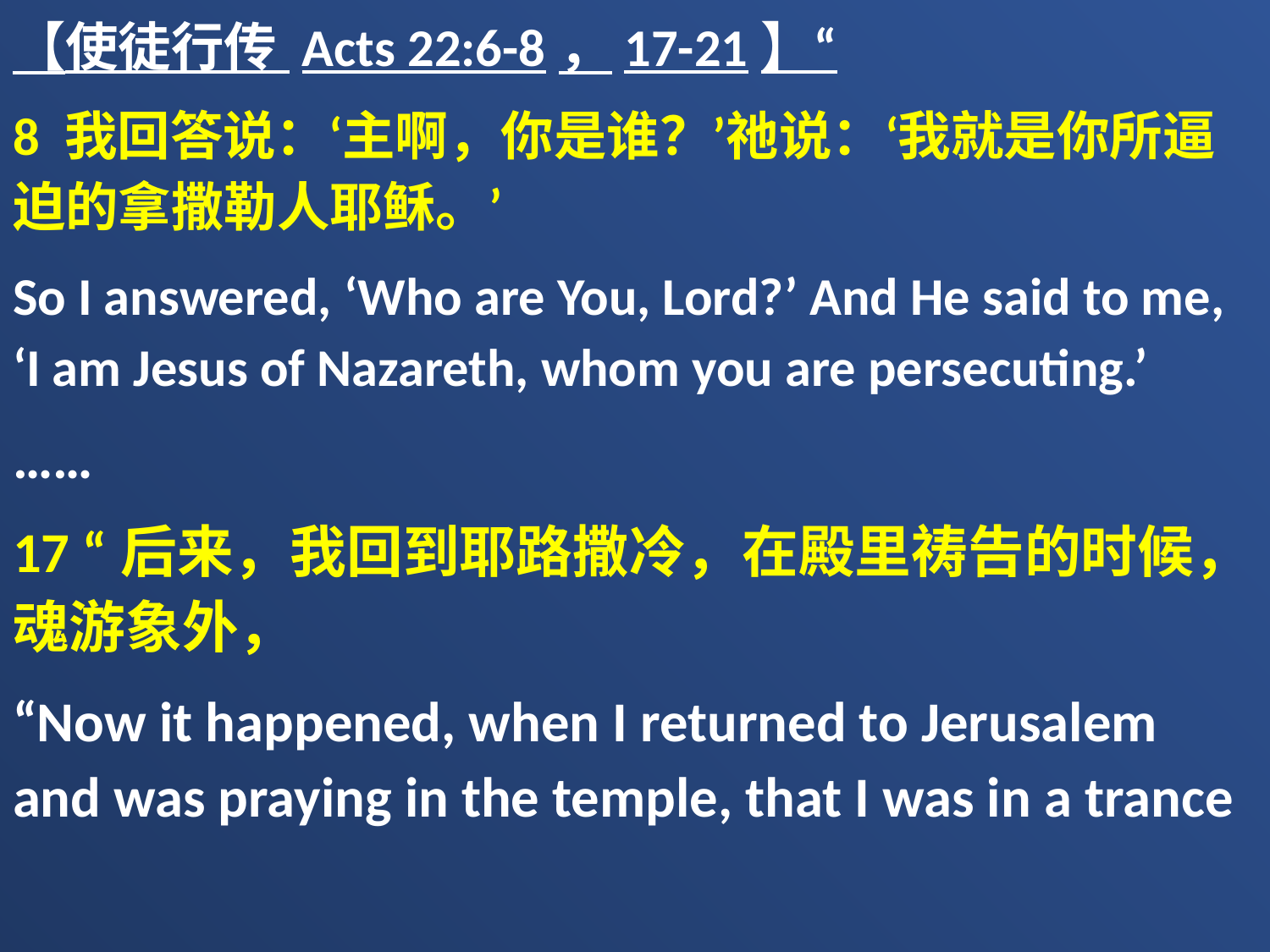

【使徒行传 Acts 22:6-8，17-21】“
8 我回答说：‘主啊，你是谁？’祂说：‘我就是你所逼迫的拿撒勒人耶稣。’
So I answered, ‘Who are You, Lord?’ And He said to me, ‘I am Jesus of Nazareth, whom you are persecuting.’
……
17 “后来，我回到耶路撒冷，在殿里祷告的时候，魂游象外，
“Now it happened, when I returned to Jerusalem and was praying in the temple, that I was in a trance